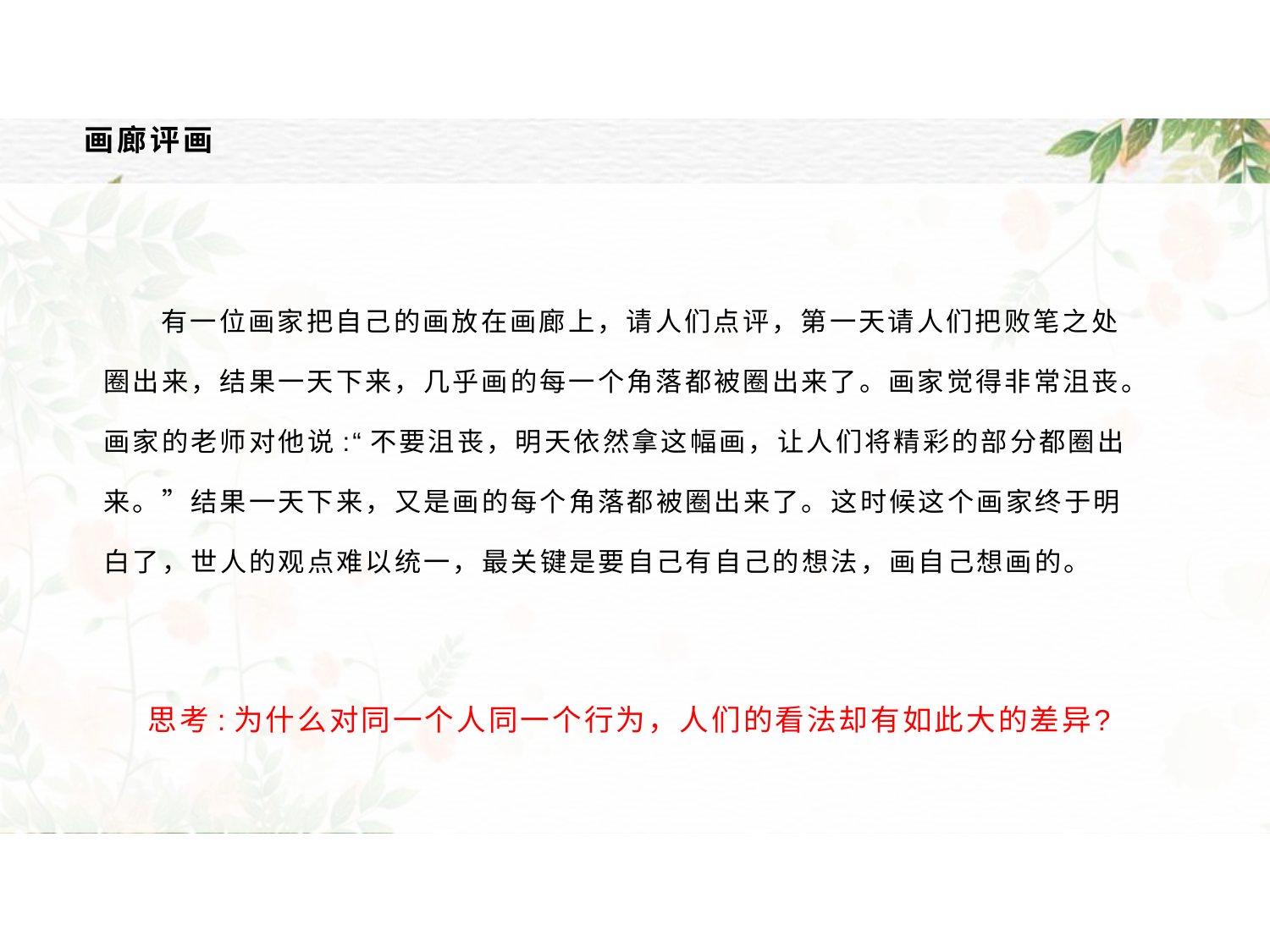

# 画廊评画
      有一位画家把自己的画放在画廊上，请人们点评，第一天请人们把败笔之处圈出来，结果一天下来，几乎画的每一个角落都被圈出来了。画家觉得非常沮丧。画家的老师对他说:“不要沮丧，明天依然拿这幅画，让人们将精彩的部分都圈出来。”结果一天下来，又是画的每个角落都被圈出来了。这时候这个画家终于明白了，世人的观点难以统一，最关键是要自己有自己的想法，画自己想画的。
          思考:为什么对同一个人同一个行为，人们的看法却有如此大的差异?